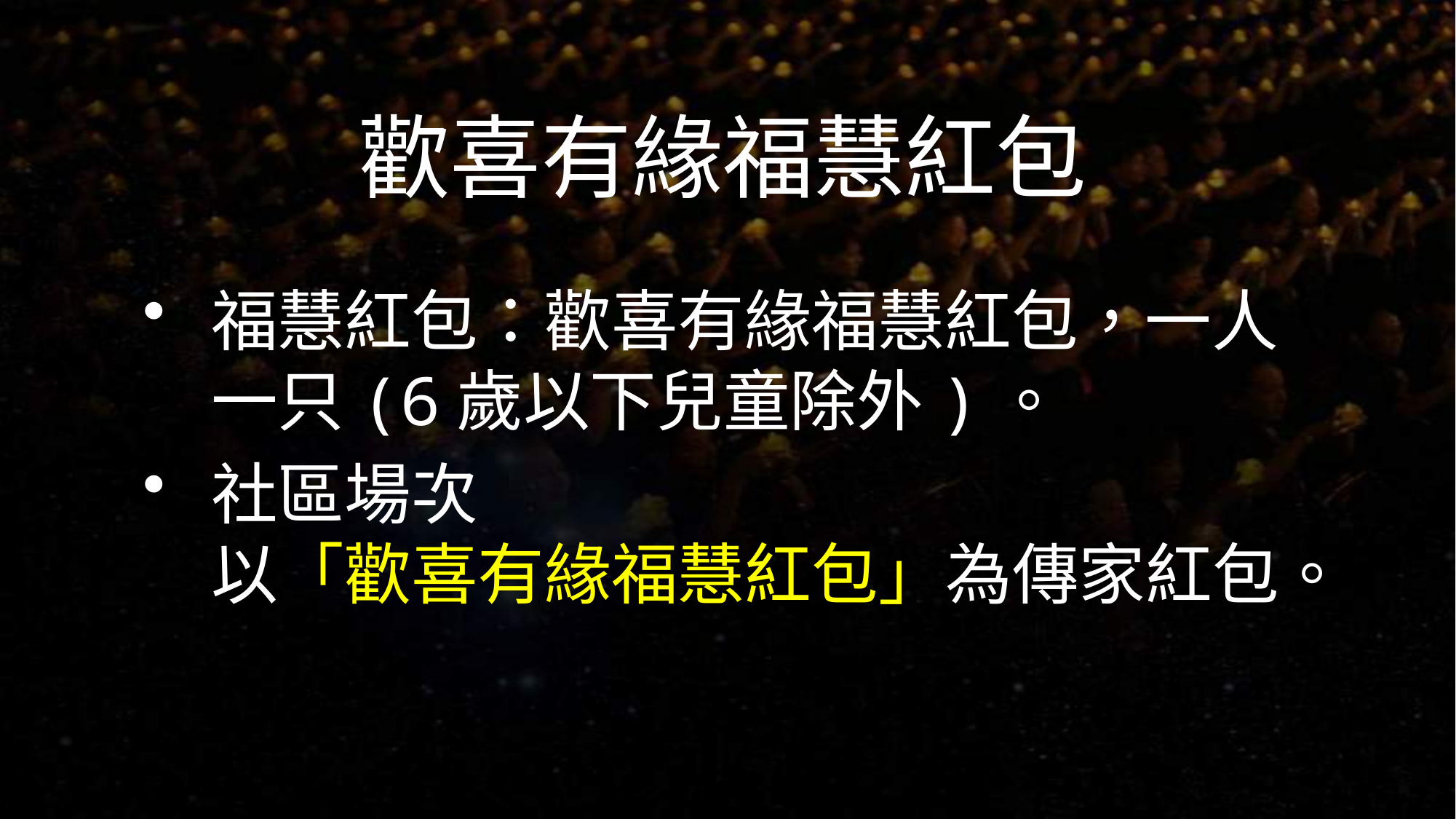

# 歡喜有緣福慧紅包

福慧紅包：歡喜有緣福慧紅包，一人一只(6歲以下兒童除外)。
社區場次
以「歡喜有緣福慧紅包」為傳家紅包。